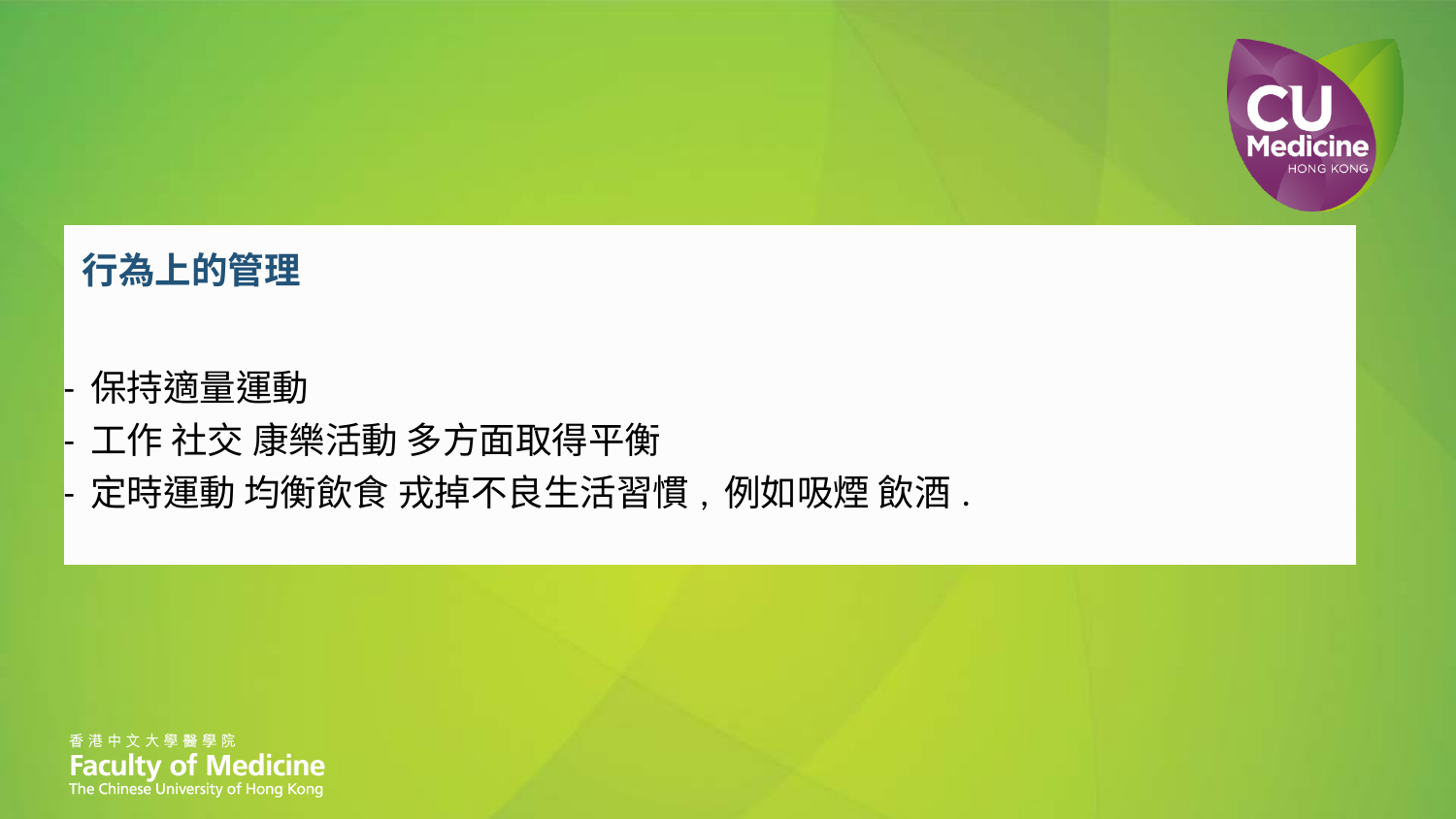

| 行為上的管理 |
| --- |
| - 保持適量運動 - 工作 社交 康樂活動 多方面取得平衡 - 定時運動 均衡飲食 戎掉不良生活習慣, 例如吸煙 飲酒. |
#